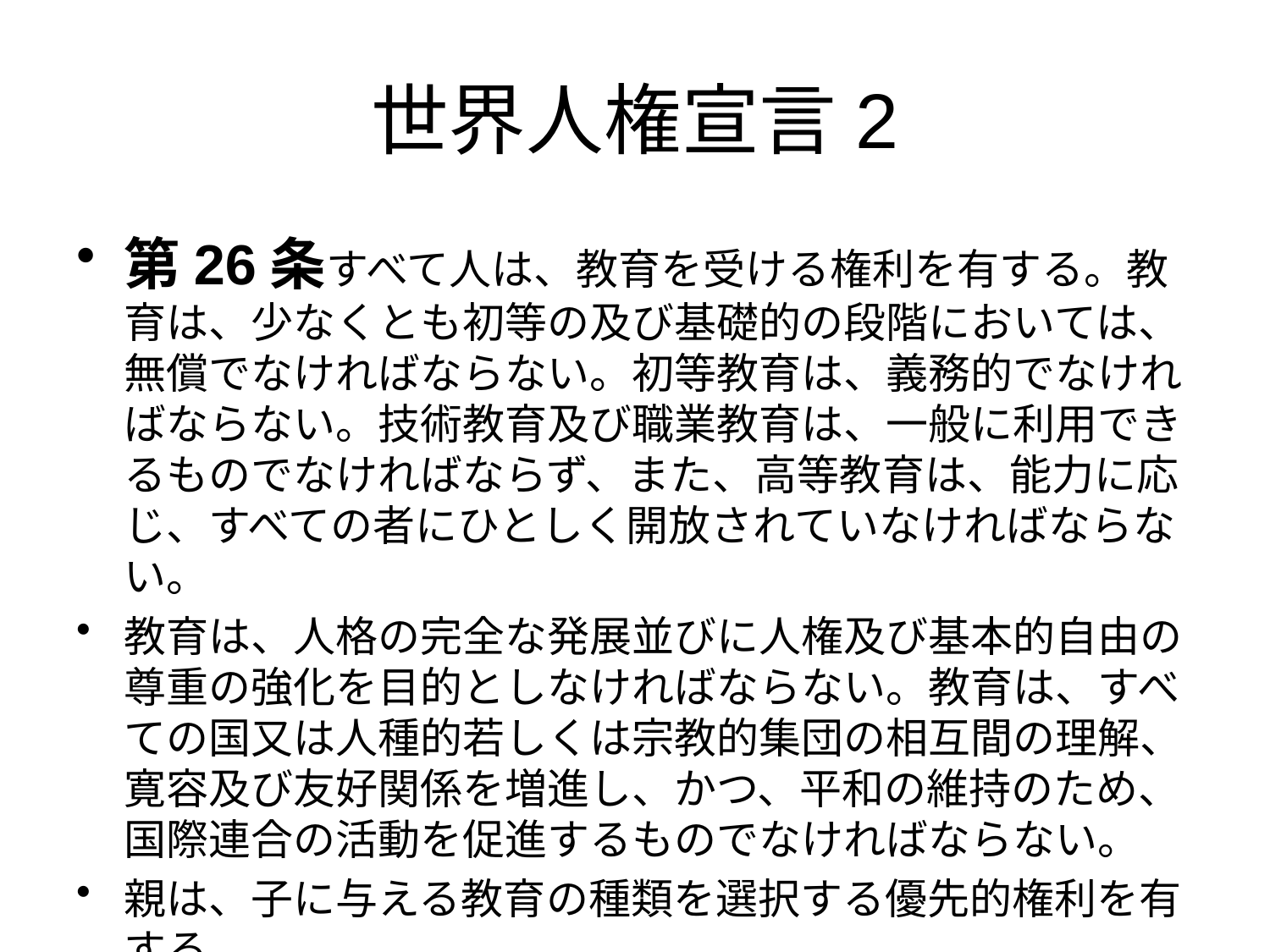

# 世界人権宣言2
第26条すべて人は、教育を受ける権利を有する。教育は、少なくとも初等の及び基礎的の段階においては、無償でなければならない。初等教育は、義務的でなければならない。技術教育及び職業教育は、一般に利用できるものでなければならず、また、高等教育は、能力に応じ、すべての者にひとしく開放されていなければならない。
教育は、人格の完全な発展並びに人権及び基本的自由の尊重の強化を目的としなければならない。教育は、すべての国又は人種的若しくは宗教的集団の相互間の理解、寛容及び友好関係を増進し、かつ、平和の維持のため、国際連合の活動を促進するものでなければならない。
親は、子に与える教育の種類を選択する優先的権利を有する。